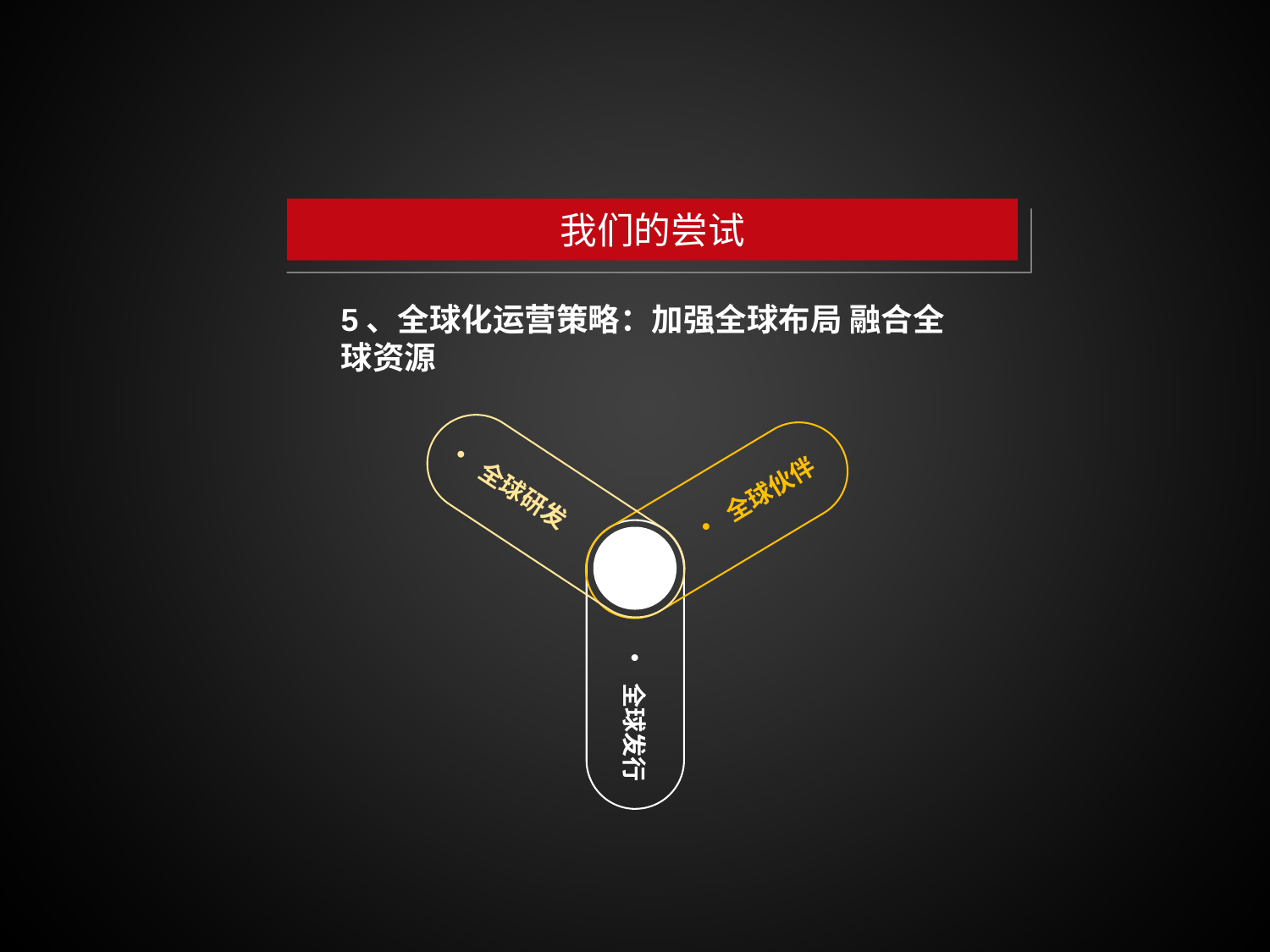

我们的尝试
5、全球化运营策略：加强全球布局 融合全球资源

全球研发
全球伙伴
全球发行